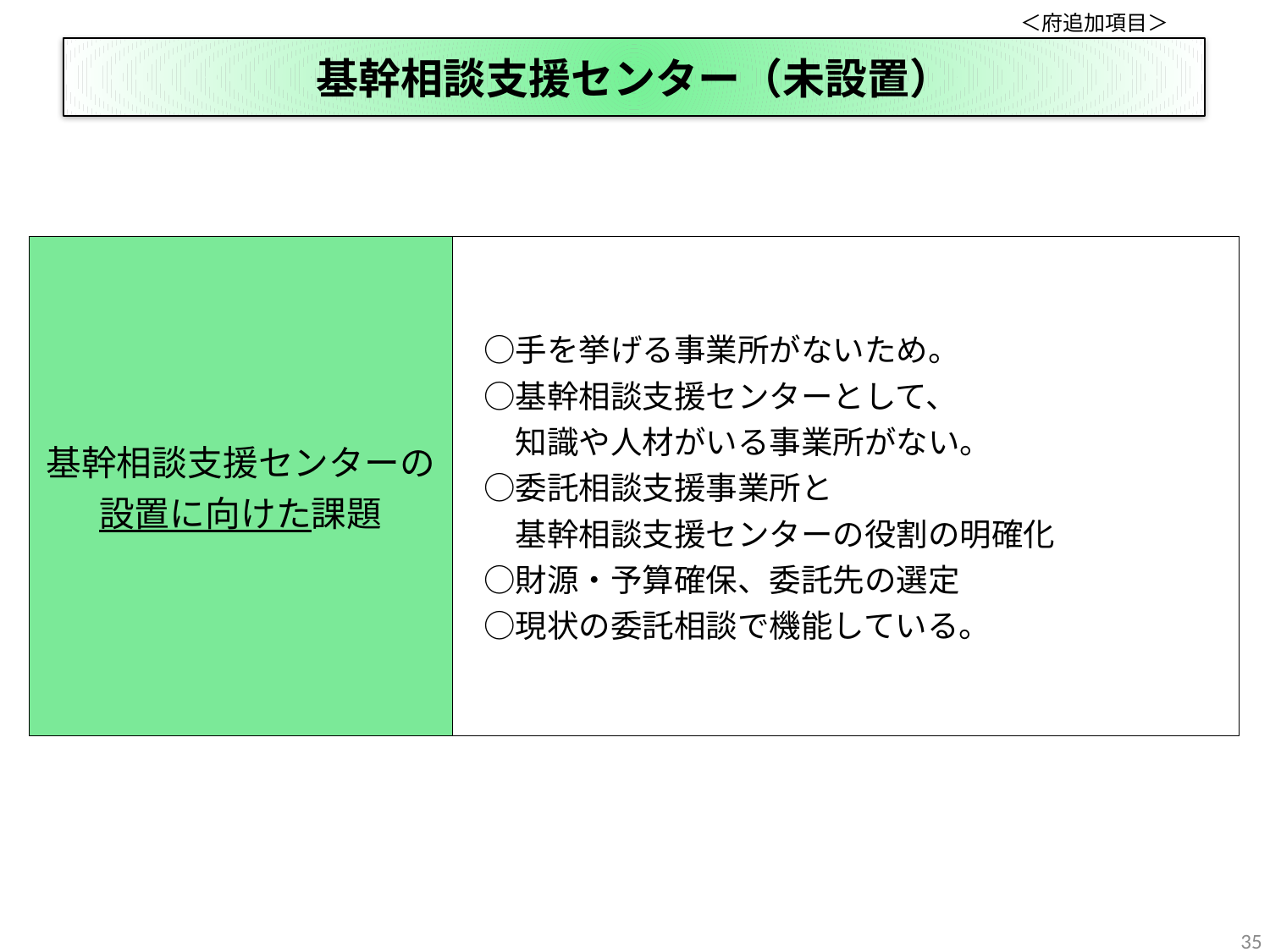

＜府追加項目＞
# 基幹相談支援センター（未設置）
| 基幹相談支援センターの 設置に向けた課題 | ○手を挙げる事業所がないため。 　○基幹相談支援センターとして、 　　知識や人材がいる事業所がない。 　○委託相談支援事業所と 　　基幹相談支援センターの役割の明確化 　○財源・予算確保、委託先の選定 　○現状の委託相談で機能している。 |
| --- | --- |
35